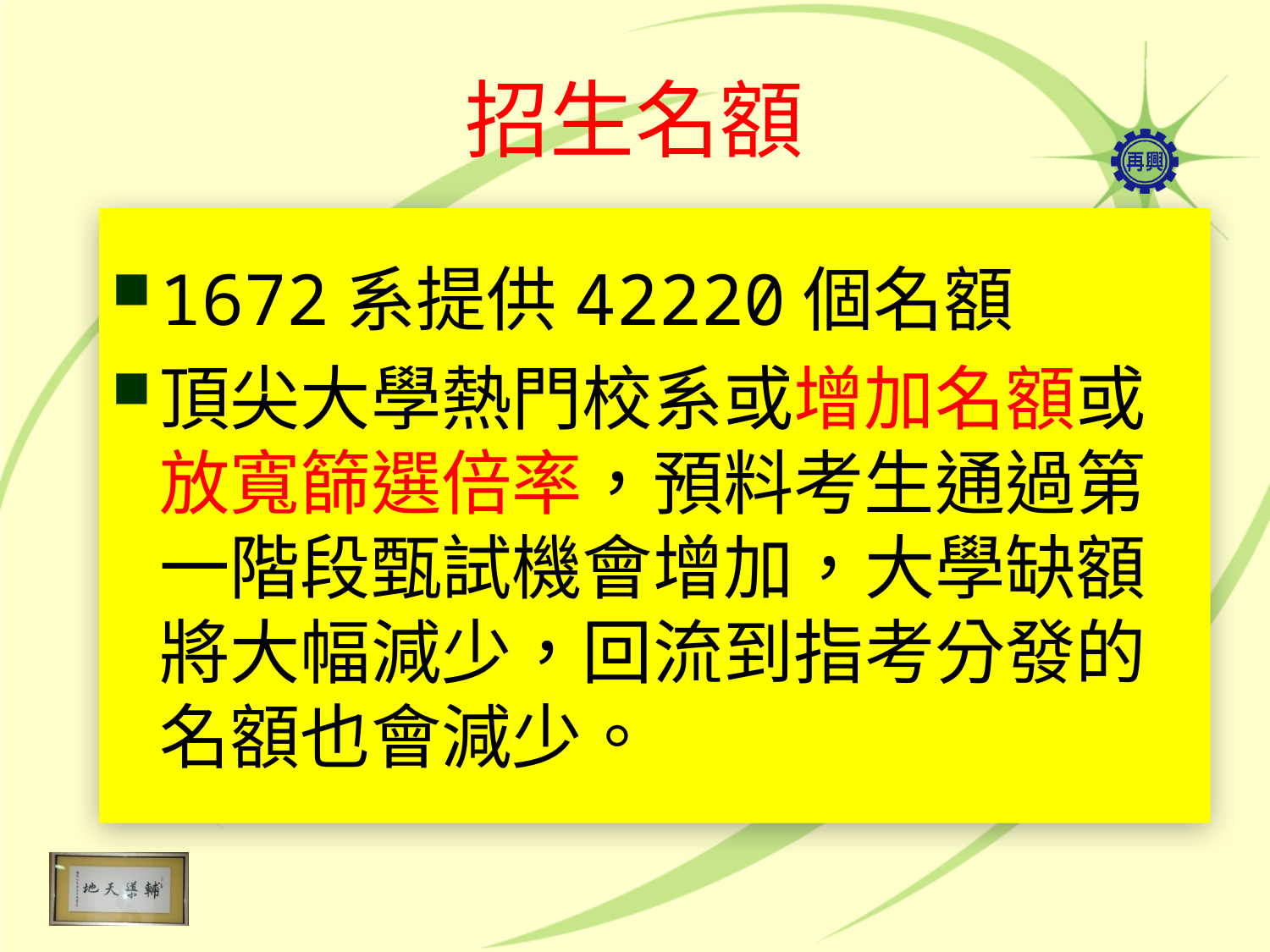

招生名額
1672系提供42220個名額
頂尖大學熱門校系或增加名額或放寬篩選倍率，預料考生通過第一階段甄試機會增加，大學缺額將大幅減少，回流到指考分發的名額也會減少。